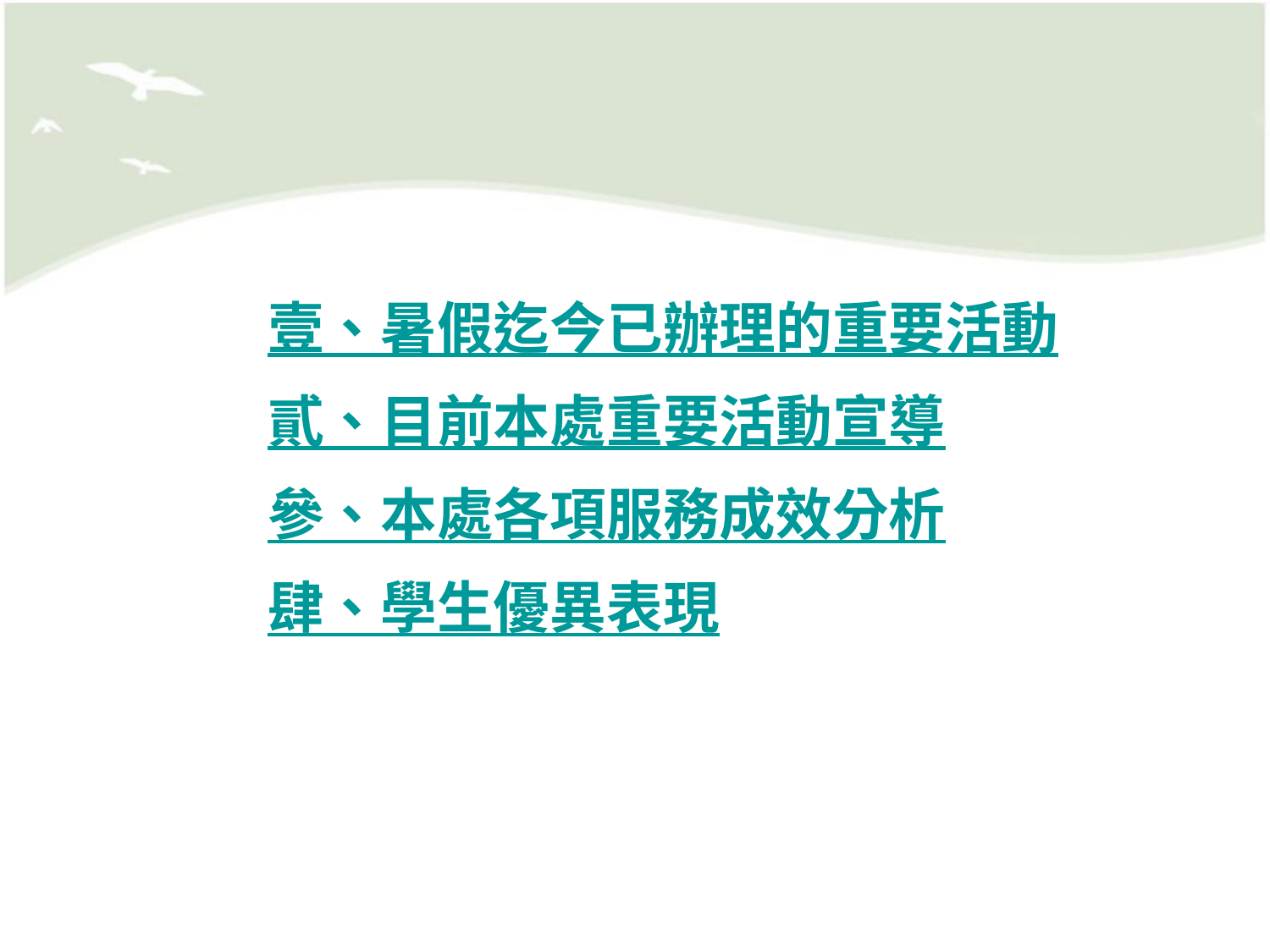

壹、暑假迄今已辦理的重要活動
貳、目前本處重要活動宣導
參、本處各項服務成效分析
肆、學生優異表現